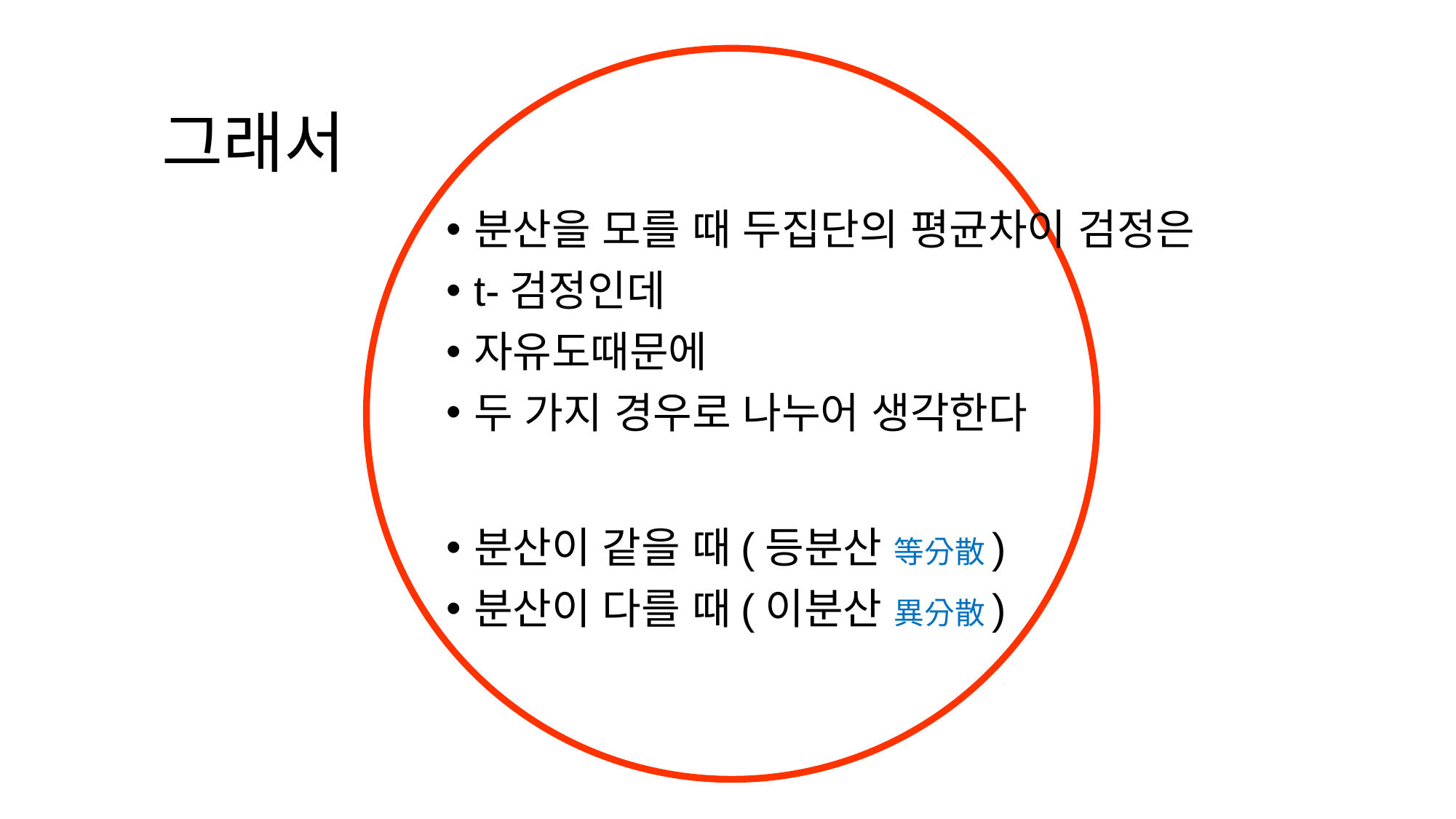

# 그래서
분산을 모를 때 두집단의 평균차이 검정은
t-검정인데
자유도때문에
두 가지 경우로 나누어 생각한다

분산이 같을 때(등분산 等分散)
분산이 다를 때(이분산 異分散)